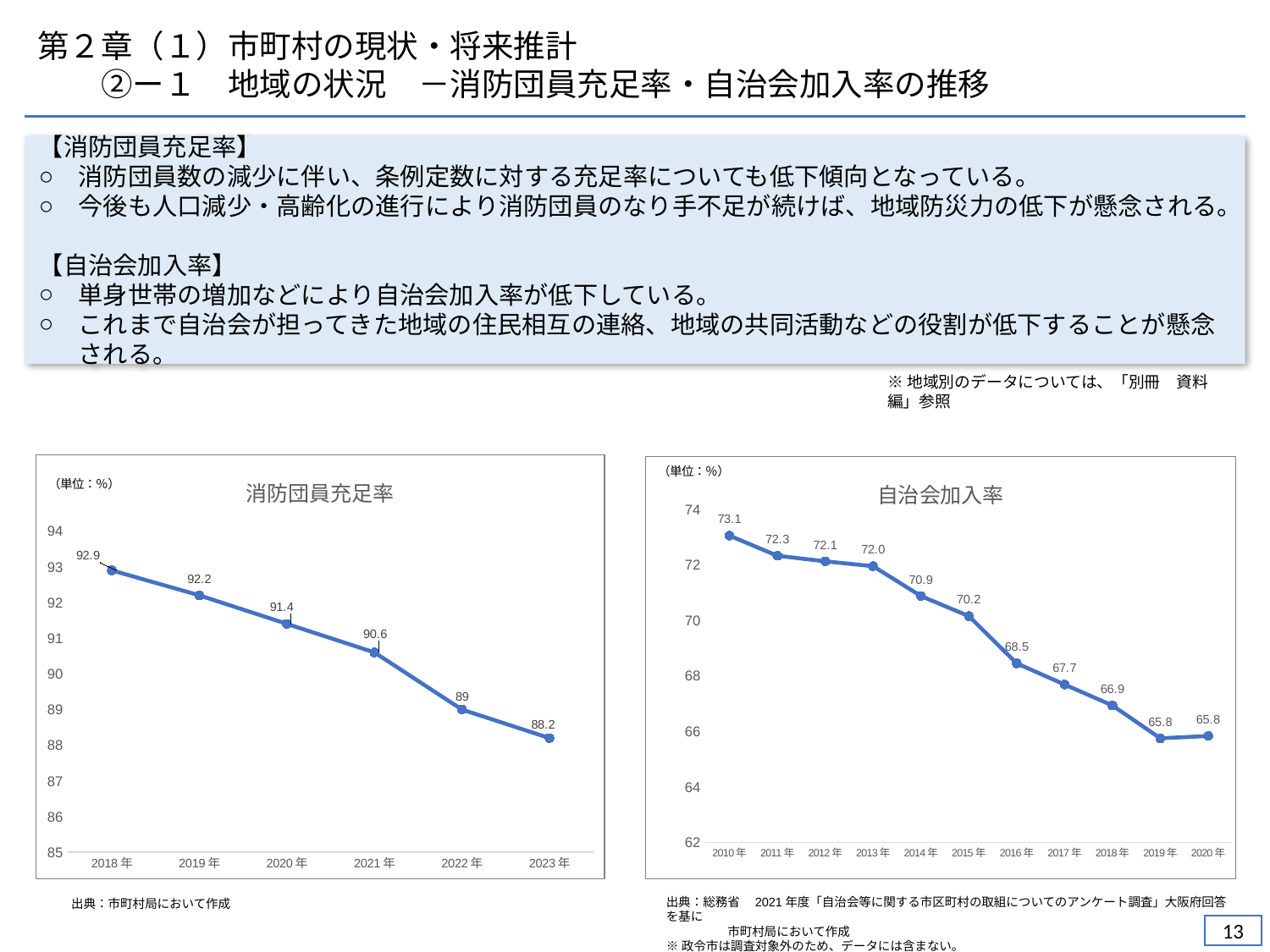

第２章（１）市町村の現状・将来推計
　　②ー１　地域の状況　－消防団員充足率・自治会加入率の推移
【消防団員充足率】
消防団員数の減少に伴い、条例定数に対する充足率についても低下傾向となっている。
今後も人口減少・高齢化の進行により消防団員のなり手不足が続けば、地域防災力の低下が懸念される。

【自治会加入率】
単身世帯の増加などにより自治会加入率が低下している。
これまで自治会が担ってきた地域の住民相互の連絡、地域の共同活動などの役割が低下することが懸念される。
※地域別のデータについては、「別冊　資料編」参照

### Chart: 消防団員充足率

| Category | 大阪府全体 |
|---|---|
| 2018年 | 92.9 |
| 2019年 | 92.2 |
| 2020年 | 91.4 |
| 2021年 | 90.6 |
| 2022年 | 89.0 |
| 2023年 | 88.2 |

### Chart: 自治会加入率

| Category | 大阪府全体 |
|---|---|
| 2010年 | 73.05499999999999 |
| 2011年 | 72.32944444444445 |
| 2012年 | 72.12947368421052 |
| 2013年 | 71.95272727272726 |
| 2014年 | 70.87952380952382 |
| 2015年 | 70.15520000000001 |
| 2016年 | 68.45272727272727 |
| 2017年 | 67.68958333333332 |
| 2018年 | 66.93479999999998 |
| 2019年 | 65.75120000000001 |
| 2020年 | 65.83666666666664 |
出典：総務省　2021年度「自治会等に関する市区町村の取組についてのアンケート調査」大阪府回答を基に
　　　　　市町村局において作成
※政令市は調査対象外のため、データには含まない。
出典：市町村局において作成
13